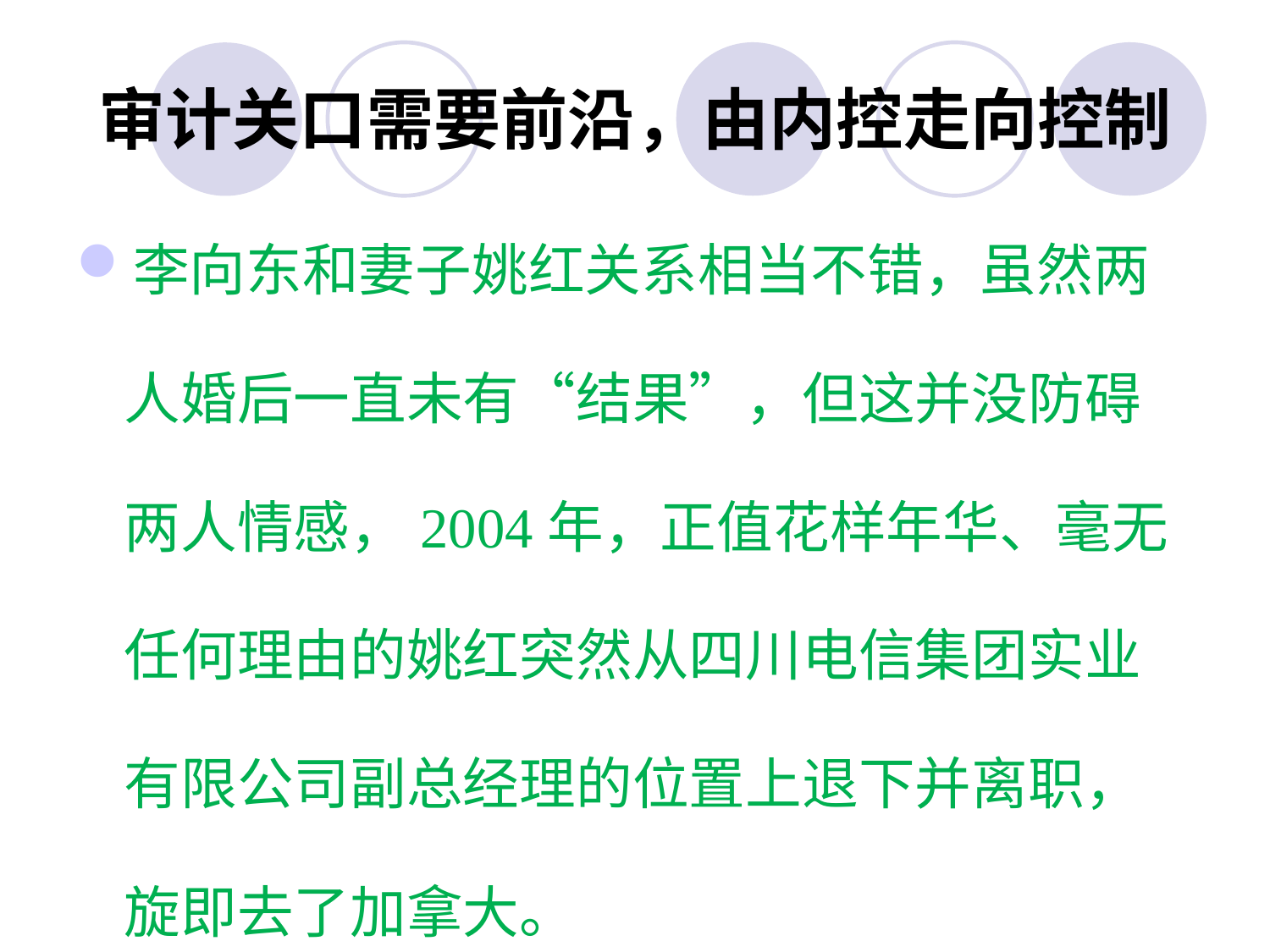

# 审计关口需要前沿，由内控走向控制
李向东和妻子姚红关系相当不错，虽然两人婚后一直未有“结果”，但这并没防碍两人情感，2004年，正值花样年华、毫无任何理由的姚红突然从四川电信集团实业有限公司副总经理的位置上退下并离职，旋即去了加拿大。